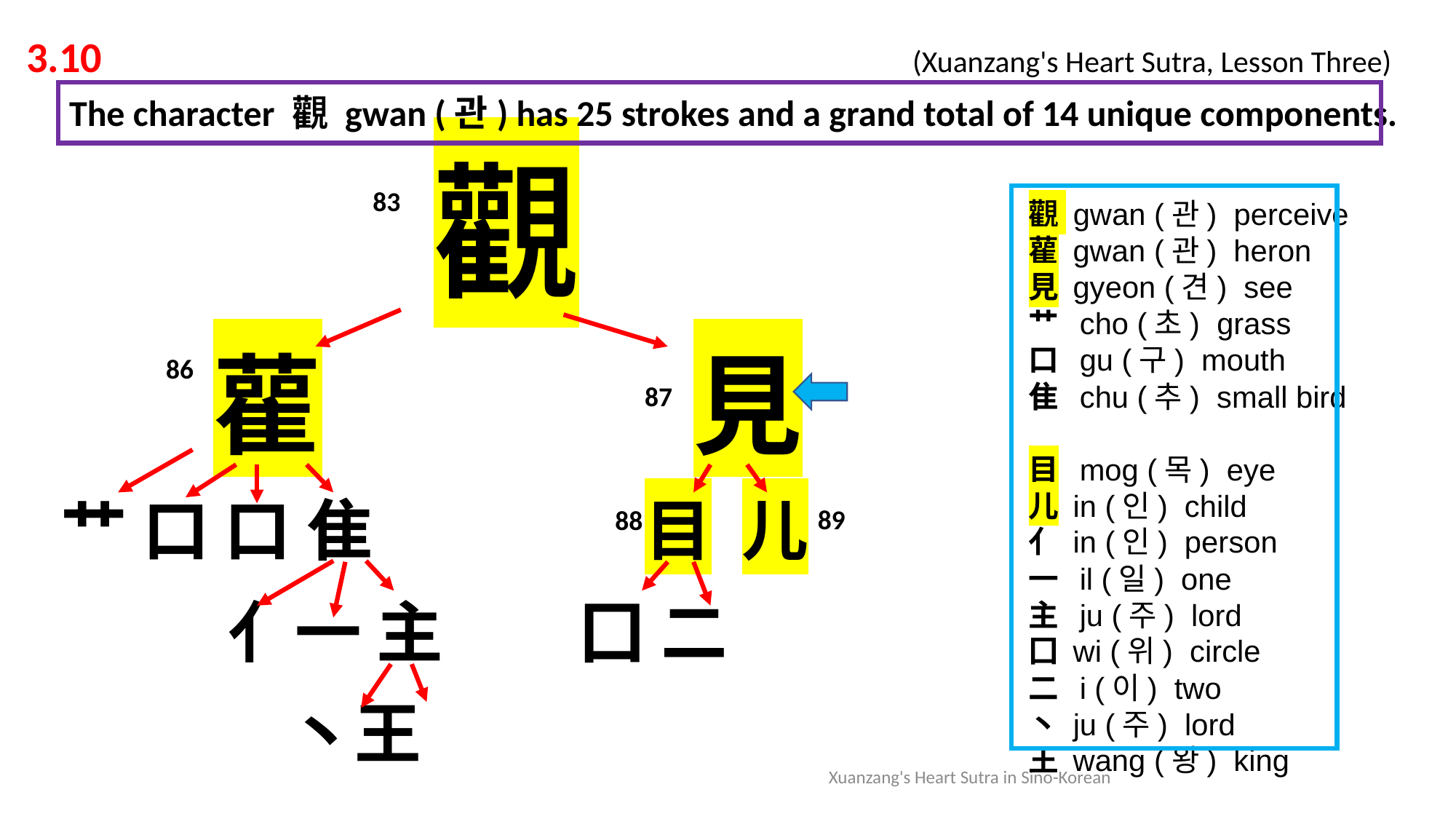

3.10  			  			                        (Xuanzang's Heart Sutra, Lesson Three)

 The character 觀 gwan (관) has 25 strokes and a grand total of 14 unique components.
              觀
         雚               見
艹 口 口 隹                  目  儿
          亻一 主         囗 二
              丶王
83

觀 gwan (관)  perceive
雚 gwan (관)  heron
見 gyeon (견)  see
艹  cho (초)  grass
口  gu (구)  mouth
隹  chu (추)  small bird
目  mog (목)  eye
儿 in (인)  child
亻 in (인)  person
一  il (일)  one
主  ju (주)  lord
囗 wi (위)  circle
二  i (이)  two
丶 ju (주)  lord
王 wang (왕)  king
86
87

89
88
Xuanzang's Heart Sutra in Sino-Korean